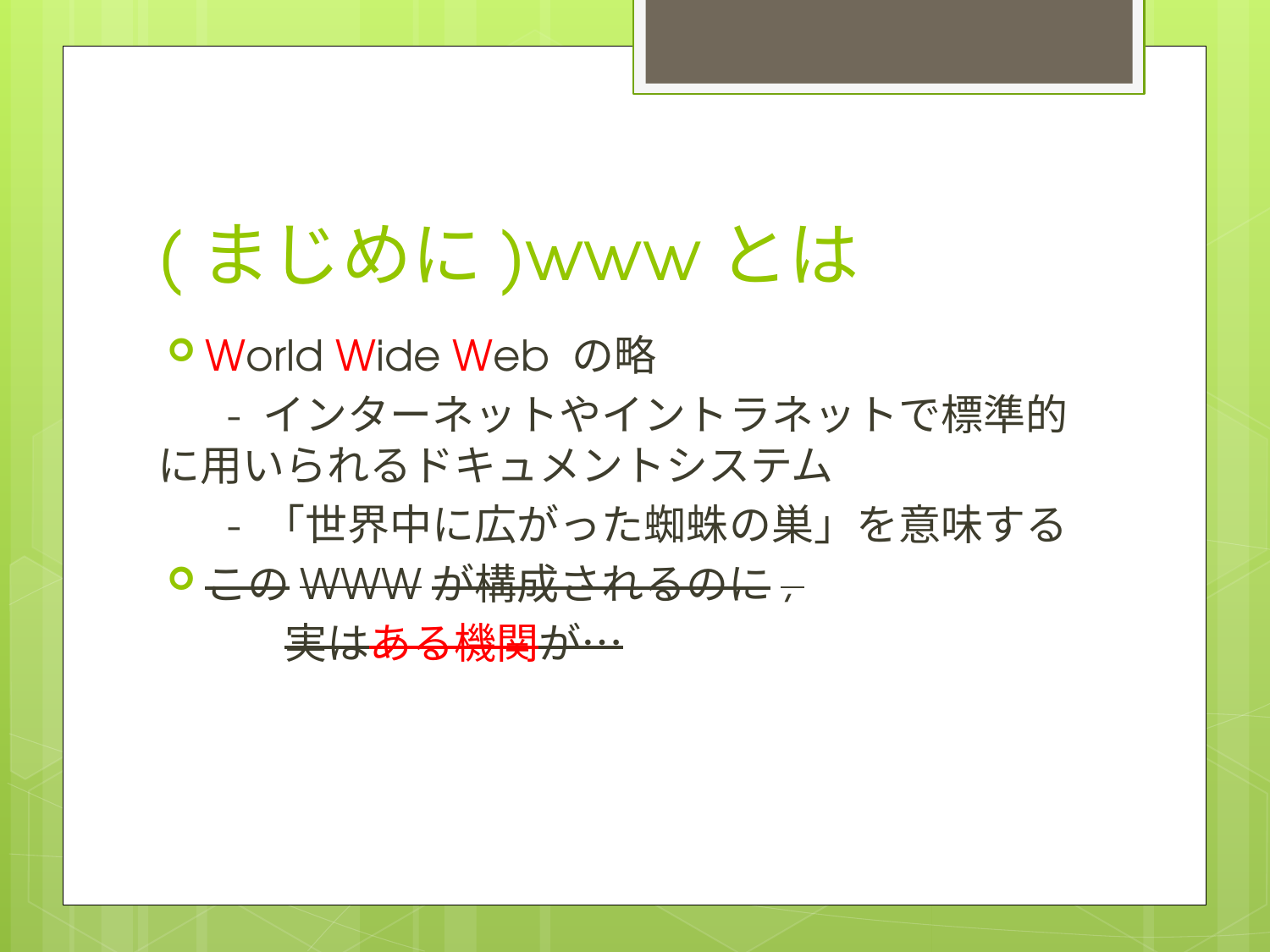

# (まじめに)wwwとは
World Wide Web の略
      - インターネットやイントラネットで標準的に用いられるドキュメントシステム
      - 「世界中に広がった蜘蛛の巣」を意味する
このWWWが構成されるのに,
	実はある機関が…